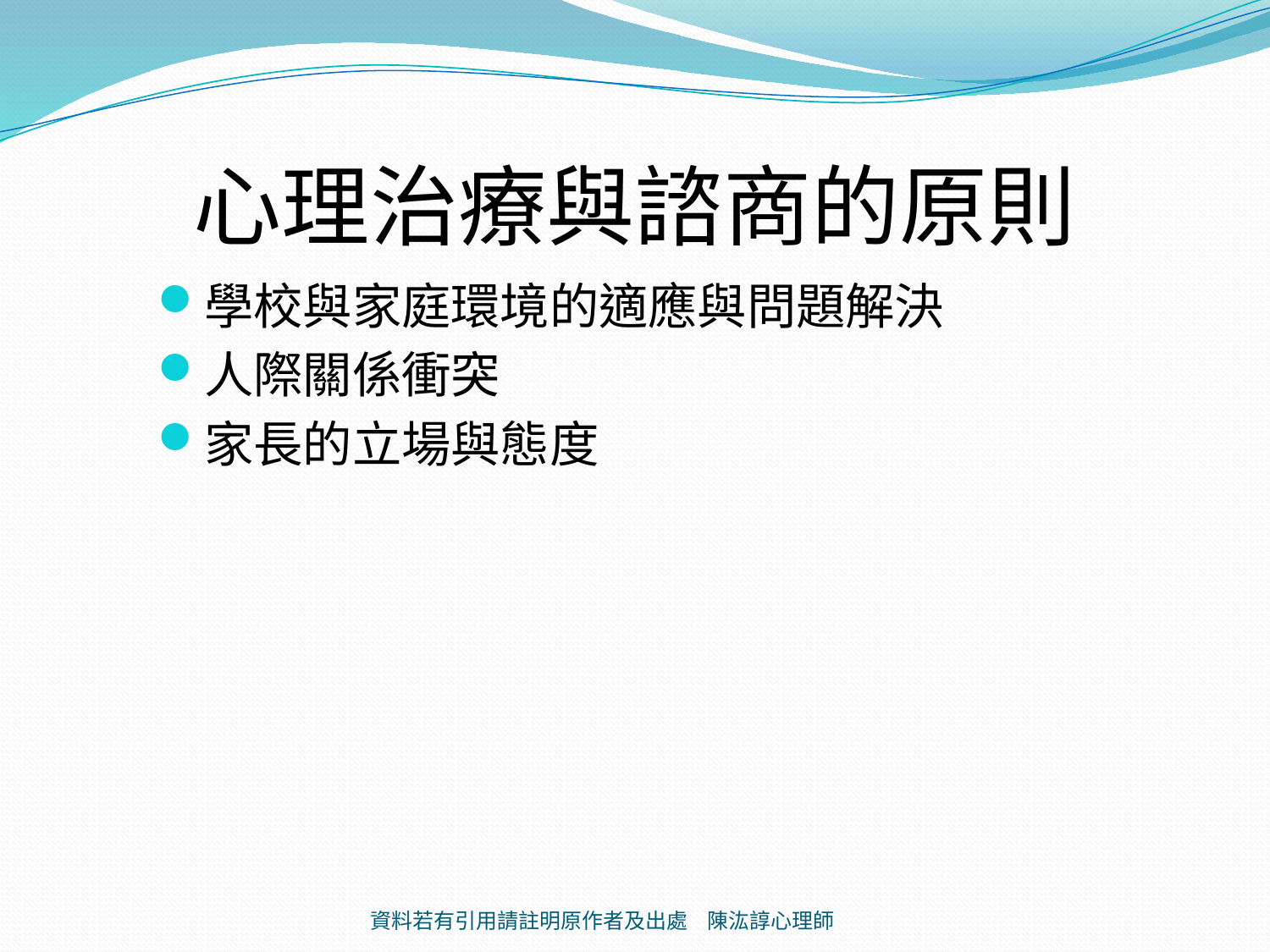

# 心理治療與諮商的原則
學校與家庭環境的適應與問題解決
人際關係衝突
家長的立場與態度
資料若有引用請註明原作者及出處   陳汯諄心理師